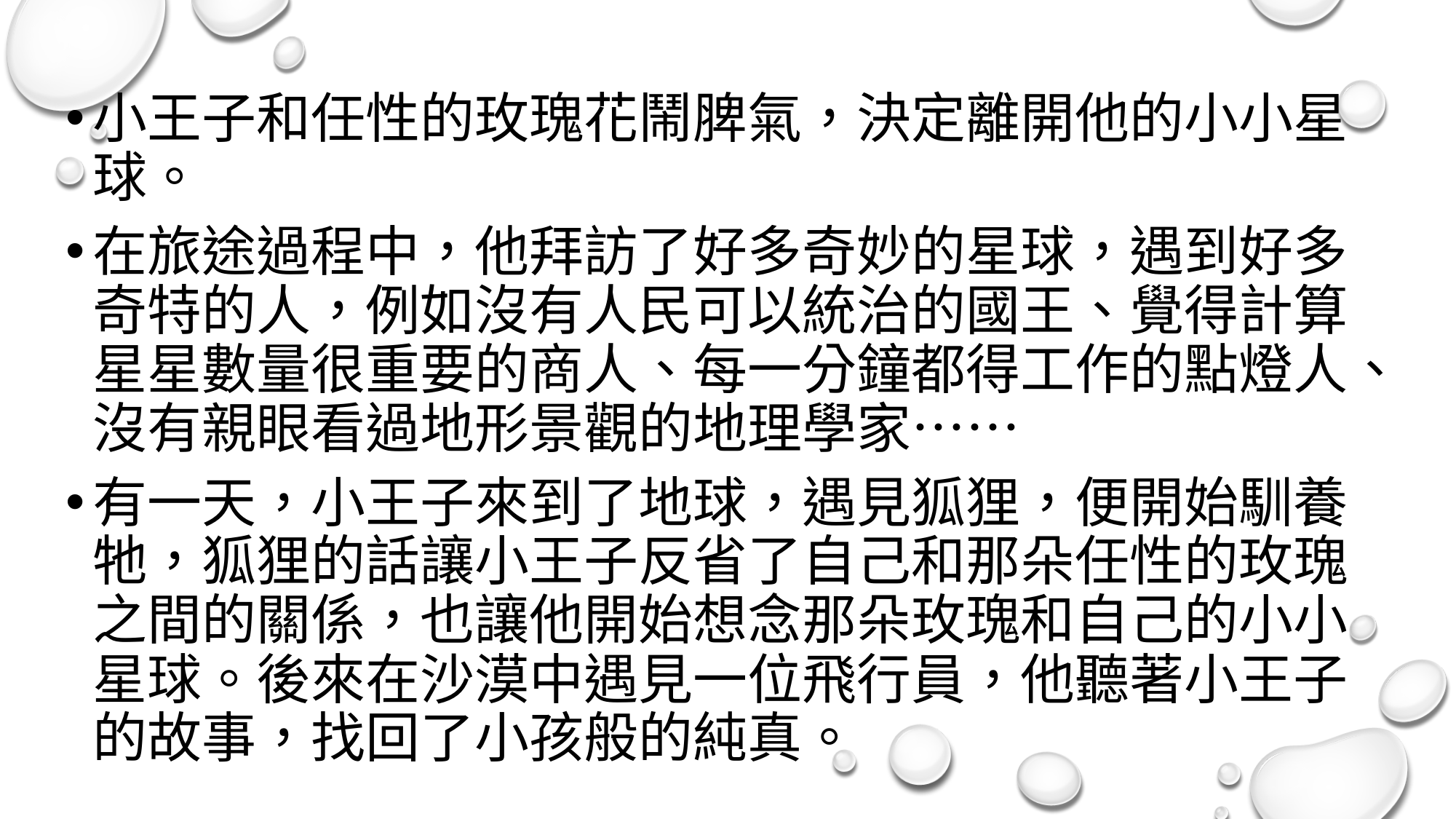

小王子和任性的玫瑰花鬧脾氣，決定離開他的小小星球。
在旅途過程中，他拜訪了好多奇妙的星球，遇到好多奇特的人，例如沒有人民可以統治的國王、覺得計算星星數量很重要的商人、每一分鐘都得工作的點燈人、沒有親眼看過地形景觀的地理學家……
有一天，小王子來到了地球，遇見狐狸，便開始馴養牠，狐狸的話讓小王子反省了自己和那朵任性的玫瑰之間的關係，也讓他開始想念那朵玫瑰和自己的小小星球。後來在沙漠中遇見一位飛行員，他聽著小王子的故事，找回了小孩般的純真。